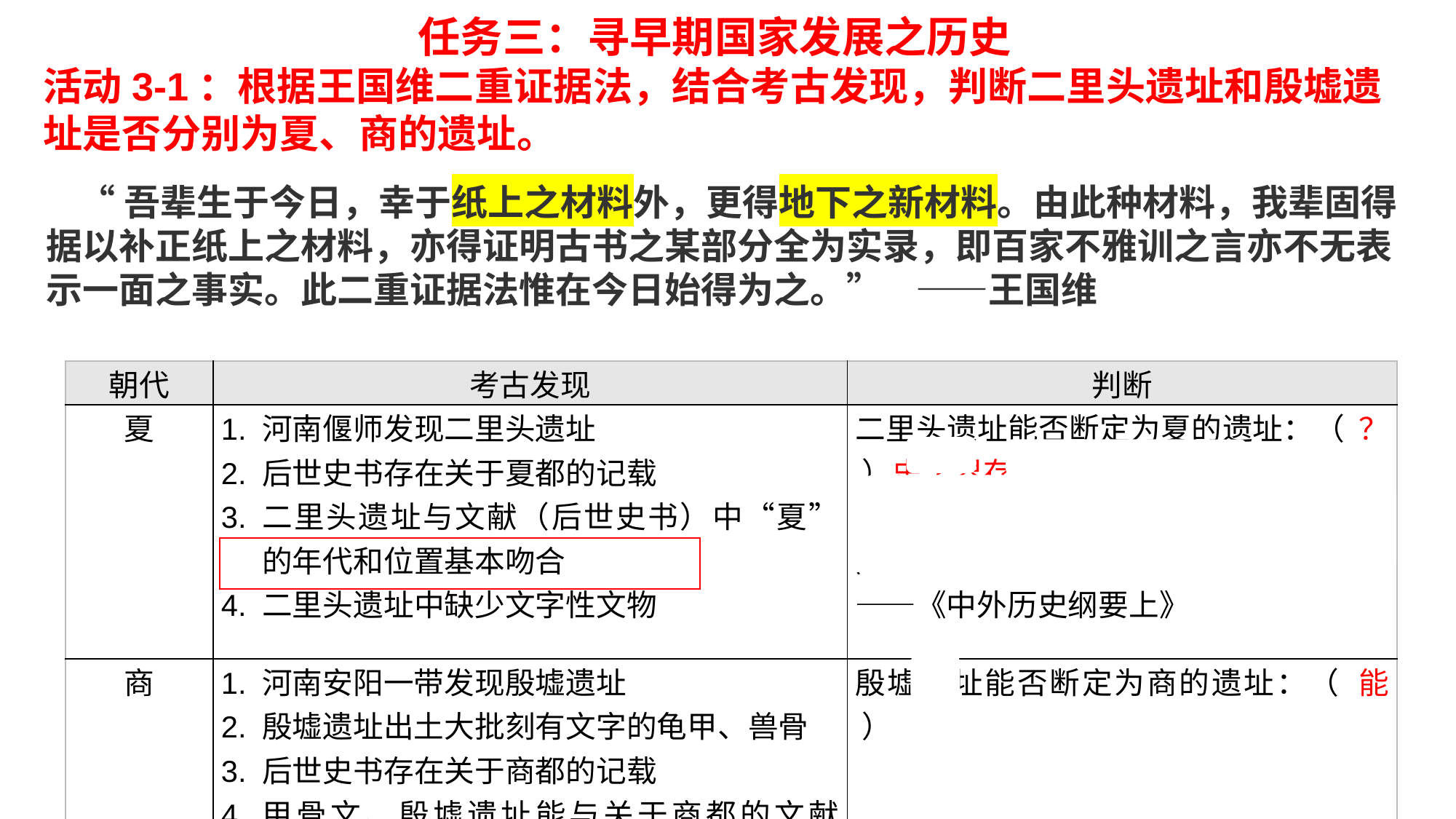

任务三：寻早期国家发展之历史
活动3-1：根据王国维二重证据法，结合考古发现，判断二里头遗址和殷墟遗址是否分别为夏、商的遗址。

    “吾辈生于今日，幸于纸上之材料外，更得地下之新材料。由此种材料，我辈固得据以补正纸上之材料，亦得证明古书之某部分全为实录，即百家不雅训之言亦不无表示一面之事实。此二重证据法惟在今日始得为之。”    ——王国维
| 朝代 | 考古发现 | 判断 |
| --- | --- | --- |
| 夏 | 河南偃师发现二里头遗址 后世史书存在关于夏都的记载 二里头遗址与文献（后世史书）中“夏”的年代和位置基本吻合 二里头遗址中缺少文字性文物 | 二里头遗址能否断定为夏的遗址：（ ？ ）史学界存在争论 “考古学家在河南洛阳偃师发现的二里头遗址，很有可能是夏文化的遗存”。——《中外历史纲要上》 |
| 商 | 河南安阳一带发现殷墟遗址 殷墟遗址出土大批刻有文字的龟甲、兽骨 后世史书存在关于商都的记载 甲骨文、殷墟遗址能与关于商都的文献（后世史书）互证 | 殷墟遗址能否断定为商的遗址：（ 能 ） |